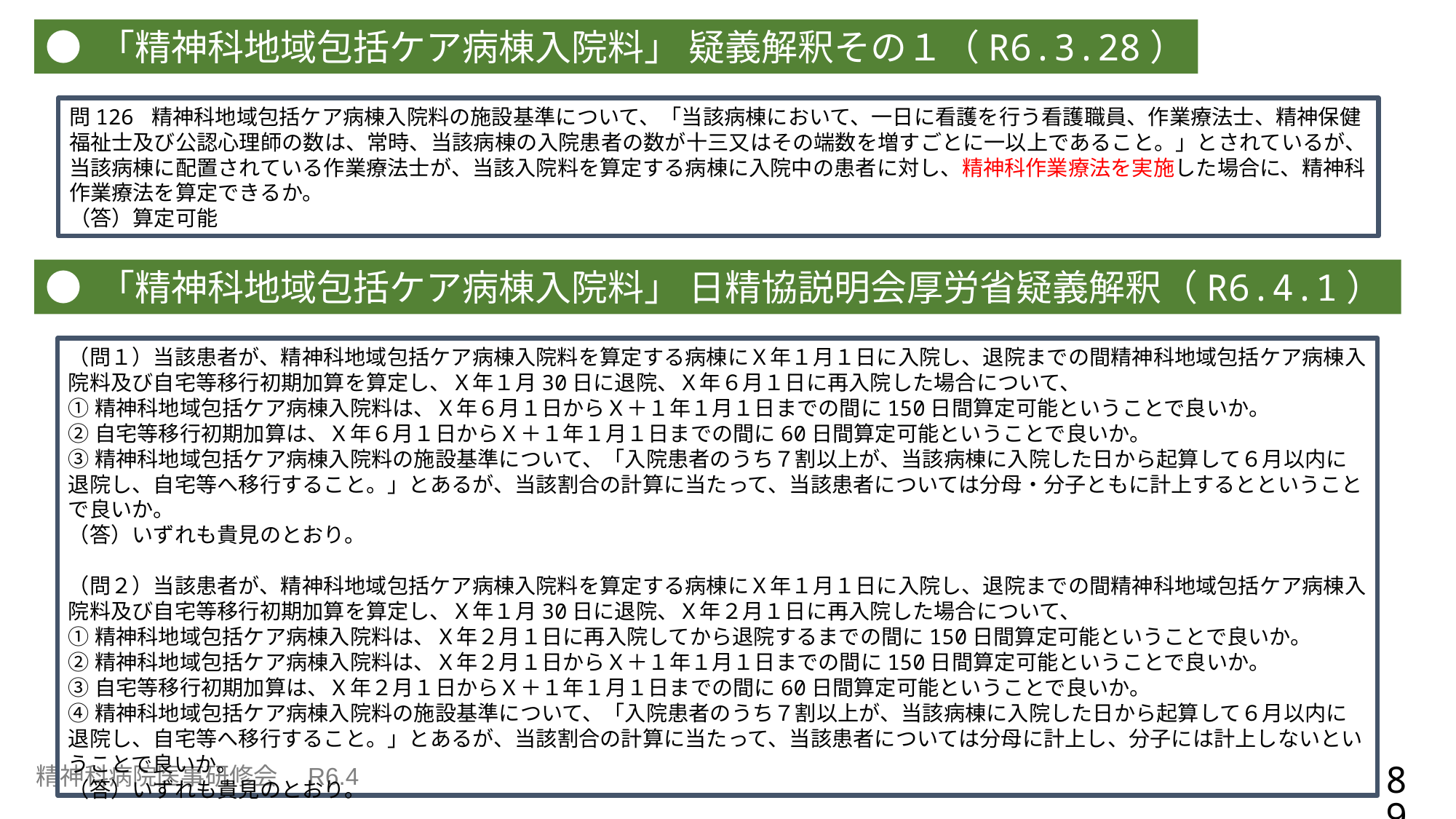

● 「精神科地域包括ケア病棟入院料」 疑義解釈その１（R6.3.28）
問126 精神科地域包括ケア病棟入院料の施設基準について、「当該病棟において、一日に看護を行う看護職員、作業療法士、精神保健福祉士及び公認心理師の数は、常時、当該病棟の入院患者の数が十三又はその端数を増すごとに一以上であること。」とされているが、当該病棟に配置されている作業療法士が、当該入院料を算定する病棟に入院中の患者に対し、精神科作業療法を実施した場合に、精神科作業療法を算定できるか。
（答）算定可能

● 「精神科地域包括ケア病棟入院料」 日精協説明会厚労省疑義解釈（R6.4.1）
（問１）当該患者が、精神科地域包括ケア病棟入院料を算定する病棟にＸ年１月１日に入院し、退院までの間精神科地域包括ケア病棟入院料及び自宅等移行初期加算を算定し、Ｘ年１月30日に退院、Ｘ年６月１日に再入院した場合について、
①精神科地域包括ケア病棟入院料は、Ｘ年６月１日からＸ＋１年１月１日までの間に150日間算定可能ということで良いか。
②自宅等移行初期加算は、Ｘ年６月１日からＸ＋１年１月１日までの間に60日間算定可能ということで良いか。
③精神科地域包括ケア病棟入院料の施設基準について、「入院患者のうち７割以上が、当該病棟に入院した日から起算して６月以内に退院し、自宅等へ移行すること。」とあるが、当該割合の計算に当たって、当該患者については分母・分子ともに計上するとということで良いか。
（答）いずれも貴見のとおり。

（問２）当該患者が、精神科地域包括ケア病棟入院料を算定する病棟にＸ年１月１日に入院し、退院までの間精神科地域包括ケア病棟入院料及び自宅等移行初期加算を算定し、Ｘ年１月30日に退院、Ｘ年２月１日に再入院した場合について、
①精神科地域包括ケア病棟入院料は、Ｘ年２月１日に再入院してから退院するまでの間に150日間算定可能ということで良いか。
②精神科地域包括ケア病棟入院料は、Ｘ年２月１日からＸ＋１年１月１日までの間に150日間算定可能ということで良いか。
③自宅等移行初期加算は、Ｘ年２月１日からＸ＋１年１月１日までの間に60日間算定可能ということで良いか。
④精神科地域包括ケア病棟入院料の施設基準について、「入院患者のうち７割以上が、当該病棟に入院した日から起算して６月以内に退院し、自宅等へ移行すること。」とあるが、当該割合の計算に当たって、当該患者については分母に計上し、分子には計上しないということで良いか。
（答）いずれも貴見のとおり。
89